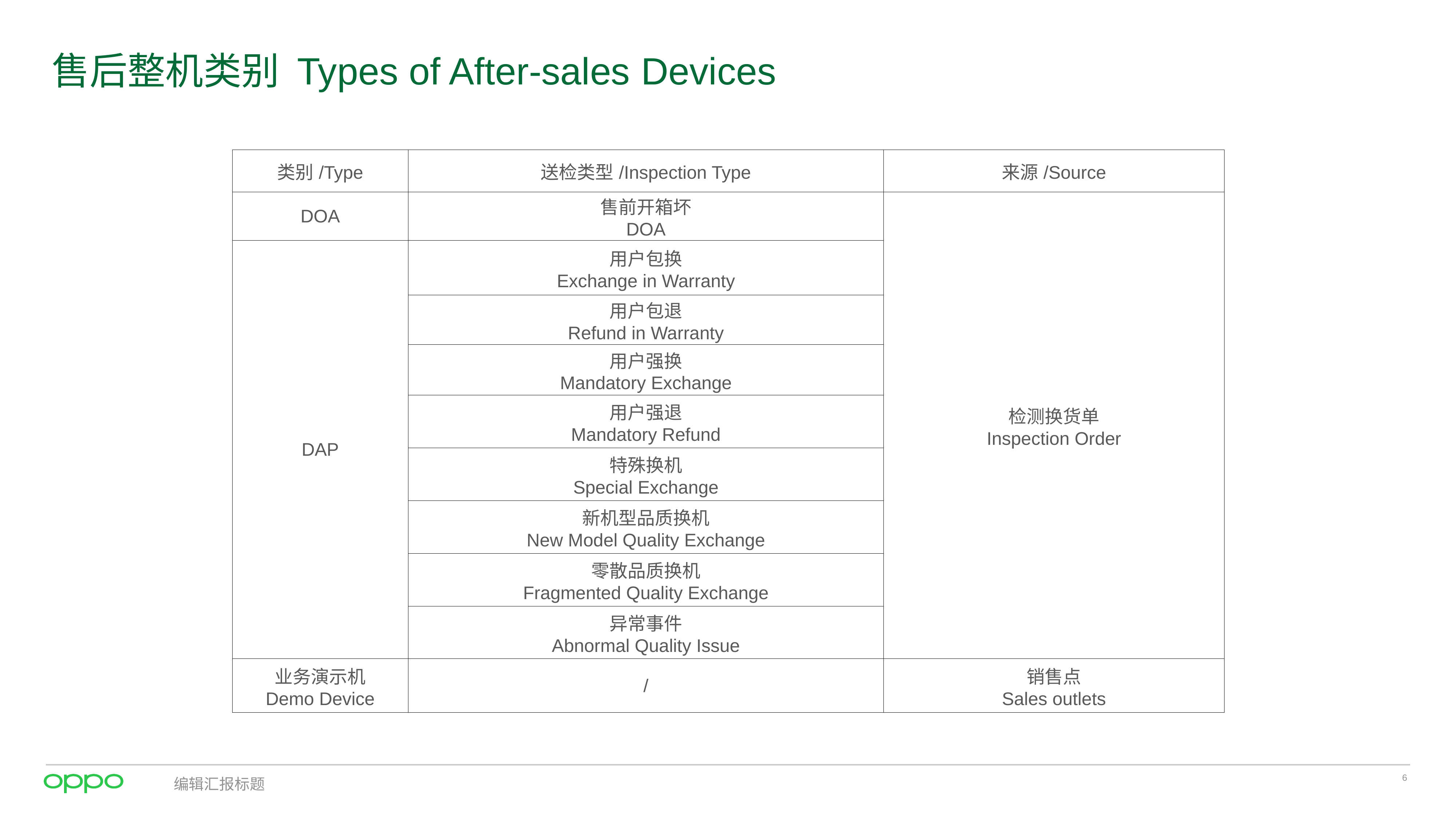

# 售后整机类别 Types of After-sales Devices
| 类别/Type | 送检类型/Inspection Type | 来源/Source |
| --- | --- | --- |
| DOA | 售前开箱坏 DOA | 检测换货单 Inspection Order |
| DAP | 用户包换 Exchange in Warranty |  |
|  | 用户包退 Refund in Warranty |  |
|  | 用户强换 Mandatory Exchange |  |
|  | 用户强退 Mandatory Refund |  |
|  | 特殊换机 Special Exchange |  |
|  | 新机型品质换机 New Model Quality Exchange |  |
|  | 零散品质换机 Fragmented Quality Exchange |  |
|  | 异常事件 Abnormal Quality Issue |  |
| 业务演示机 Demo Device | / | 销售点 Sales outlets |
编辑汇报标题